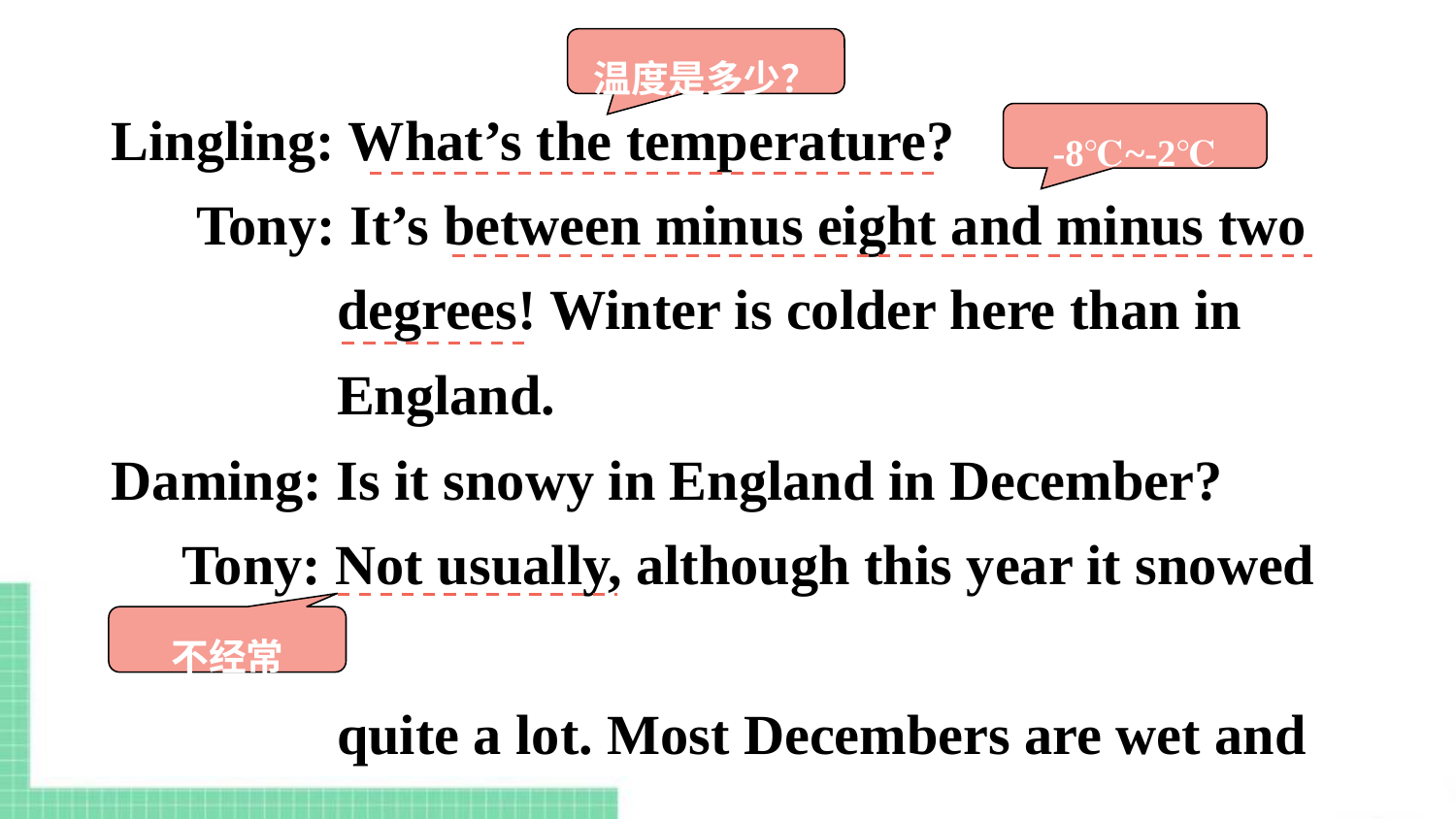

温度是多少？
Lingling: What’s the temperature?
      Tony: It’s between minus eight and minus two
                degrees! Winter is colder here than in
                England.
Daming: Is it snowy in England in December?
     Tony: Not usually, although this year it snowed
                quite a lot. Most Decembers are wet and
                rainy.
-8℃~-2℃
不经常